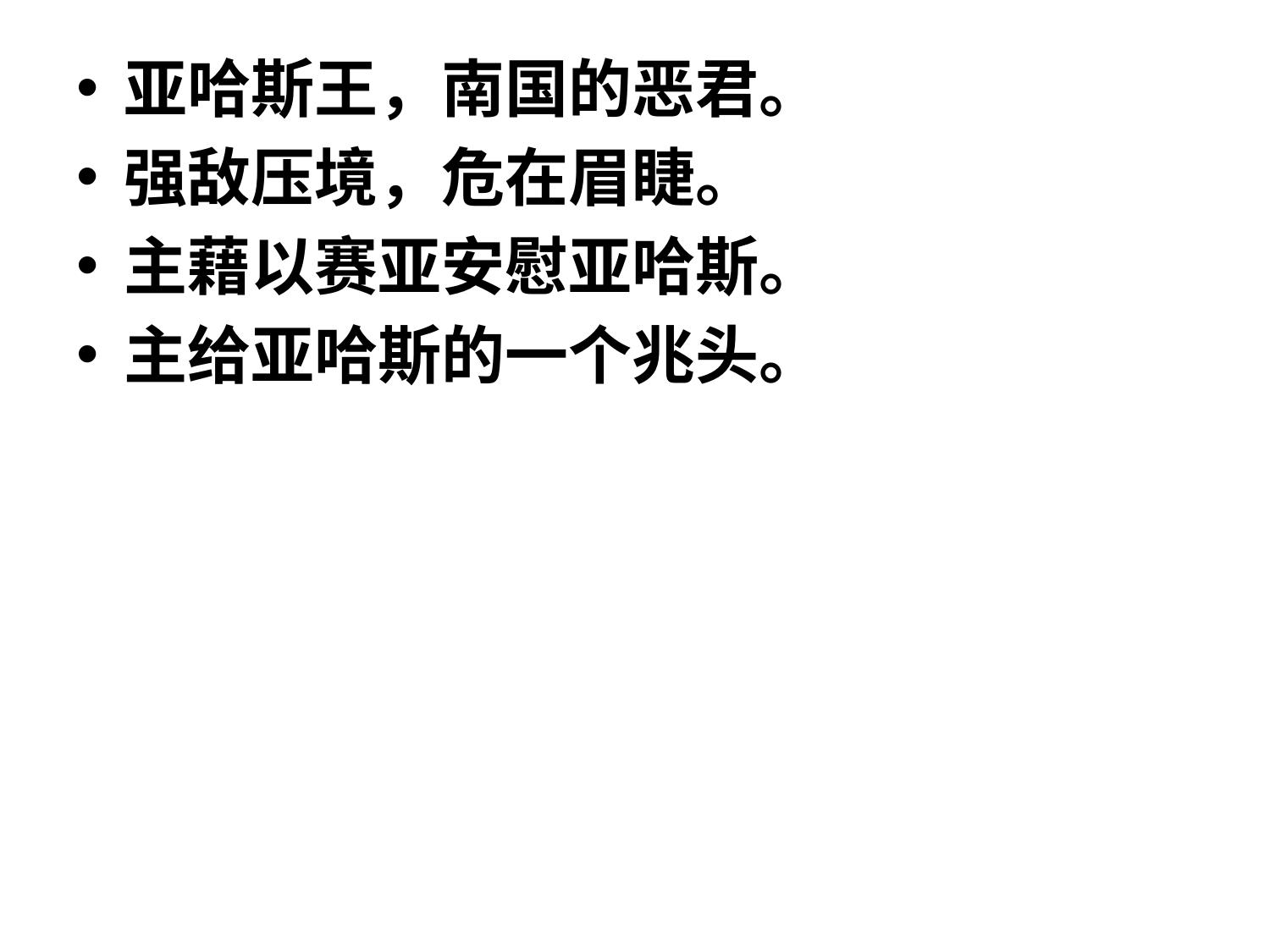

亚哈斯王，南国的恶君。
强敌压境，危在眉睫。
主藉以赛亚安慰亚哈斯。
主给亚哈斯的一个兆头。